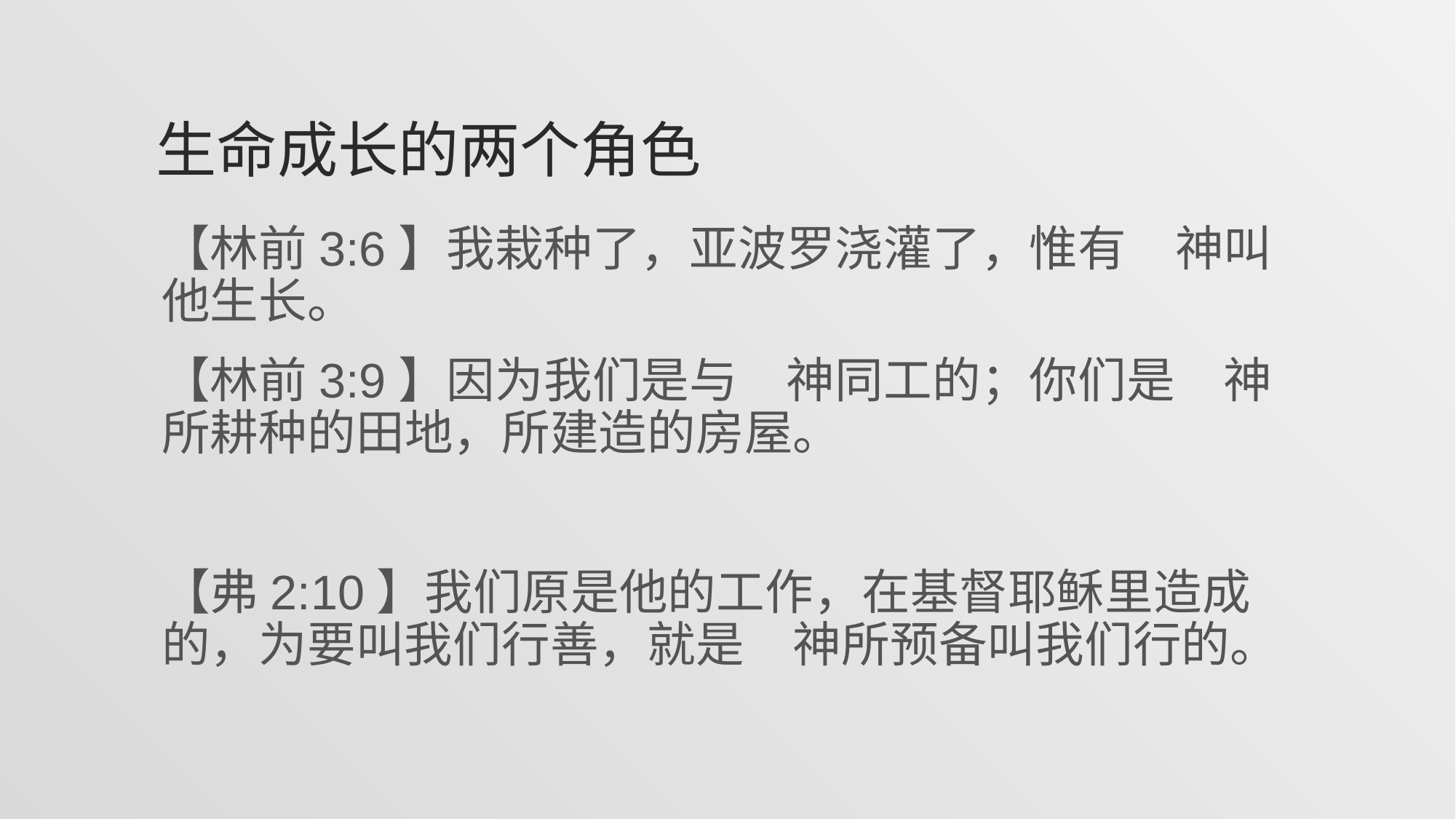

# 生命成长的两个角色
【林前3:6】我栽种了，亚波罗浇灌了，惟有　神叫他生长。
【林前3:9】因为我们是与　神同工的；你们是　神所耕种的田地，所建造的房屋。

【弗2:10】我们原是他的工作，在基督耶稣里造成的，为要叫我们行善，就是　神所预备叫我们行的。